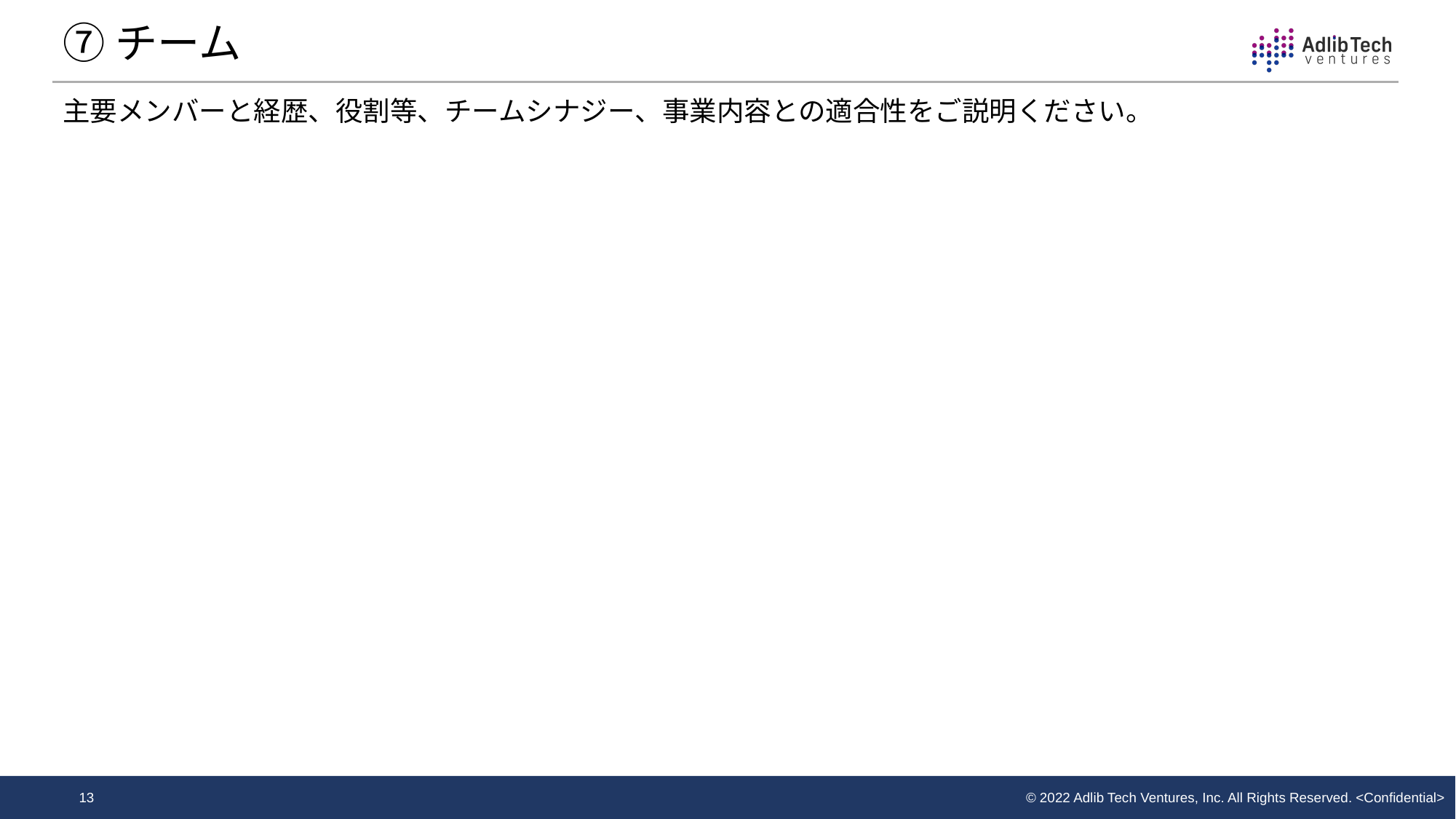

# ⑦チーム
主要メンバーと経歴、役割等、チームシナジー、事業内容との適合性をご説明ください。

13
© 2022 Adlib Tech Ventures, Inc. All Rights Reserved. <Confidential>